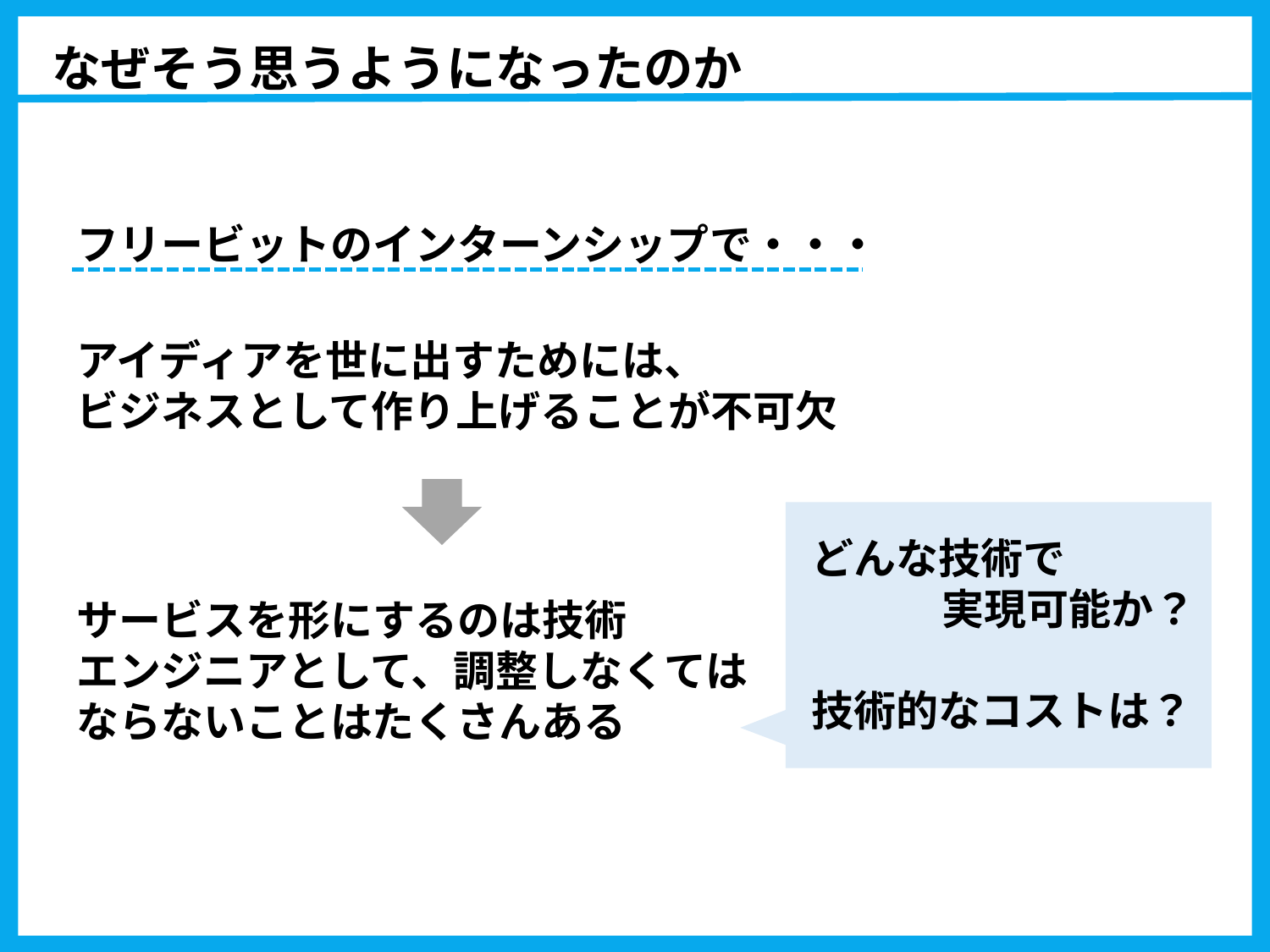

なぜそう思うようになったのか
フリービットのインターンシップで・・・
アイディアを世に出すためには、
ビジネスとして作り上げることが不可欠

どんな技術で
実現可能か？

技術的なコストは？
サービスを形にするのは技術
エンジニアとして、調整しなくては
ならないことはたくさんある